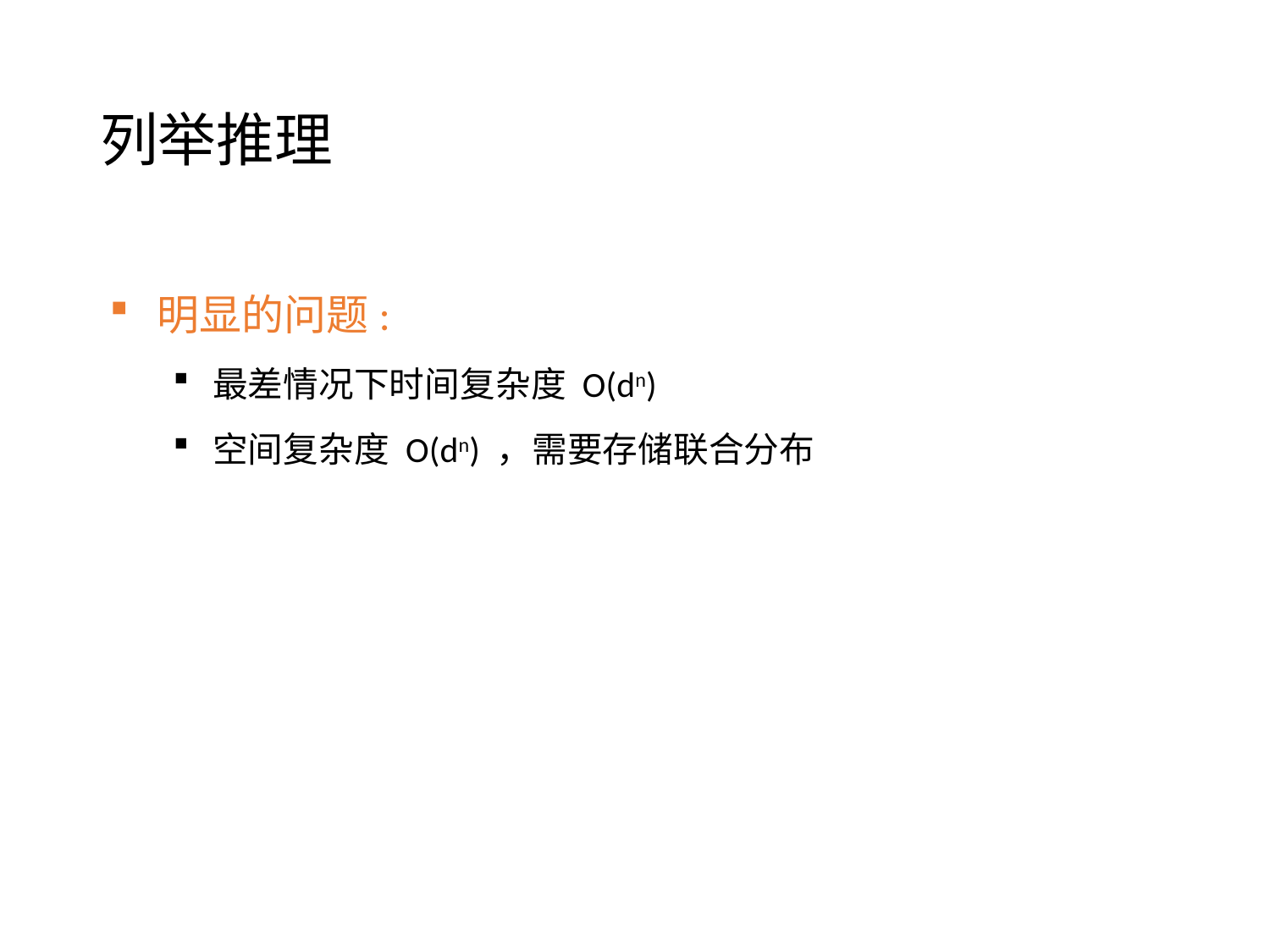

# 列举推理

明显的问题:

最差情况下时间复杂度 O(dn)

空间复杂度 O(dn) ，需要存储联合分布